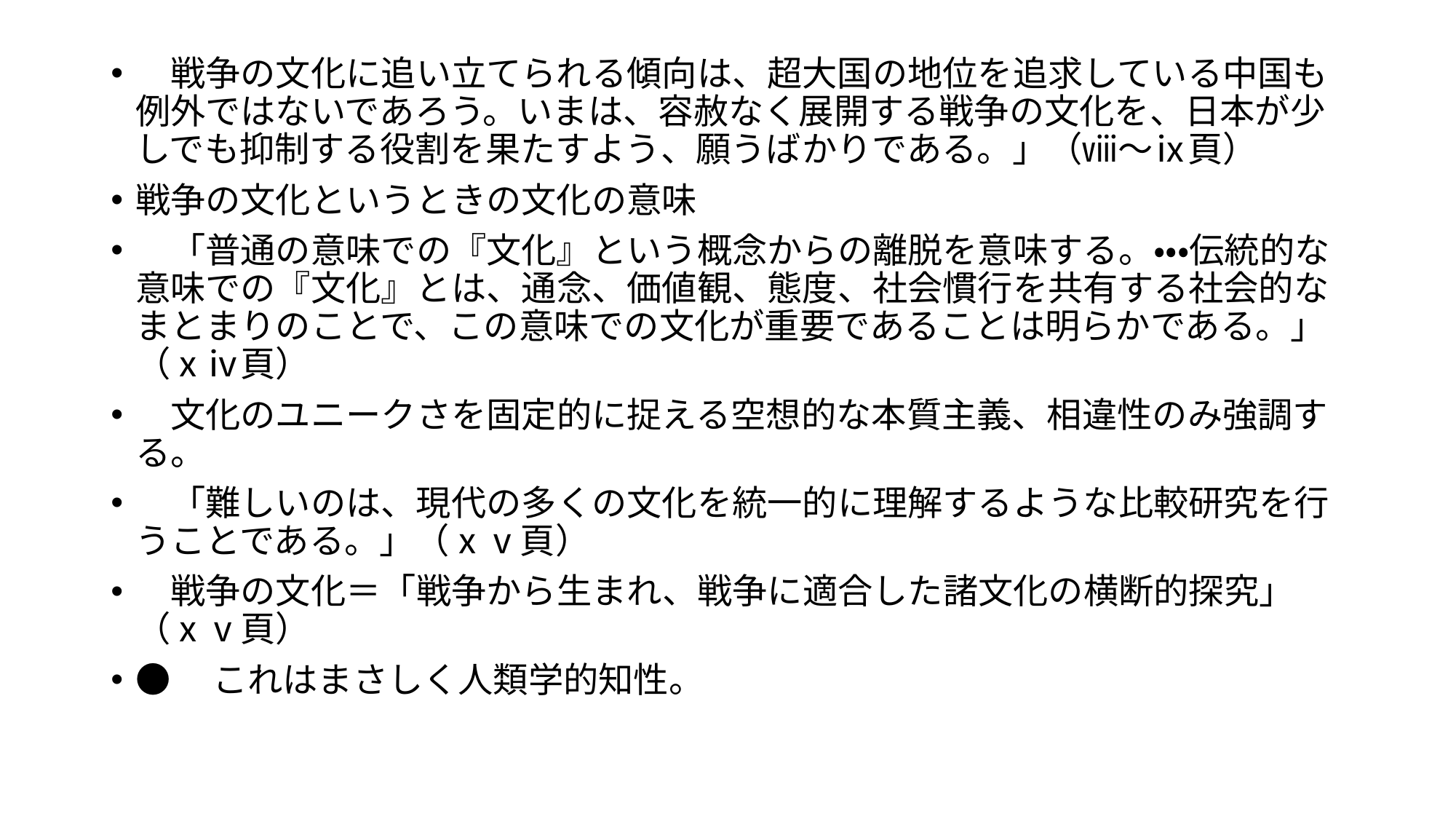

#
　戦争の文化に追い立てられる傾向は、超大国の地位を追求している中国も例外ではないであろう。いまは、容赦なく展開する戦争の文化を、日本が少しでも抑制する役割を果たすよう、願うばかりである。」（ⅷ～ⅸ頁）
戦争の文化というときの文化の意味
　「普通の意味での『文化』という概念からの離脱を意味する。・・・伝統的な意味での『文化』とは、通念、価値観、態度、社会慣行を共有する社会的なまとまりのことで、この意味での文化が重要であることは明らかである。」（ⅹⅳ頁）
　文化のユニークさを固定的に捉える空想的な本質主義、相違性のみ強調する。
　「難しいのは、現代の多くの文化を統一的に理解するような比較研究を行うことである。」（ⅹⅴ頁）
　戦争の文化＝「戦争から生まれ、戦争に適合した諸文化の横断的探究」（ⅹⅴ頁）
●　これはまさしく人類学的知性。